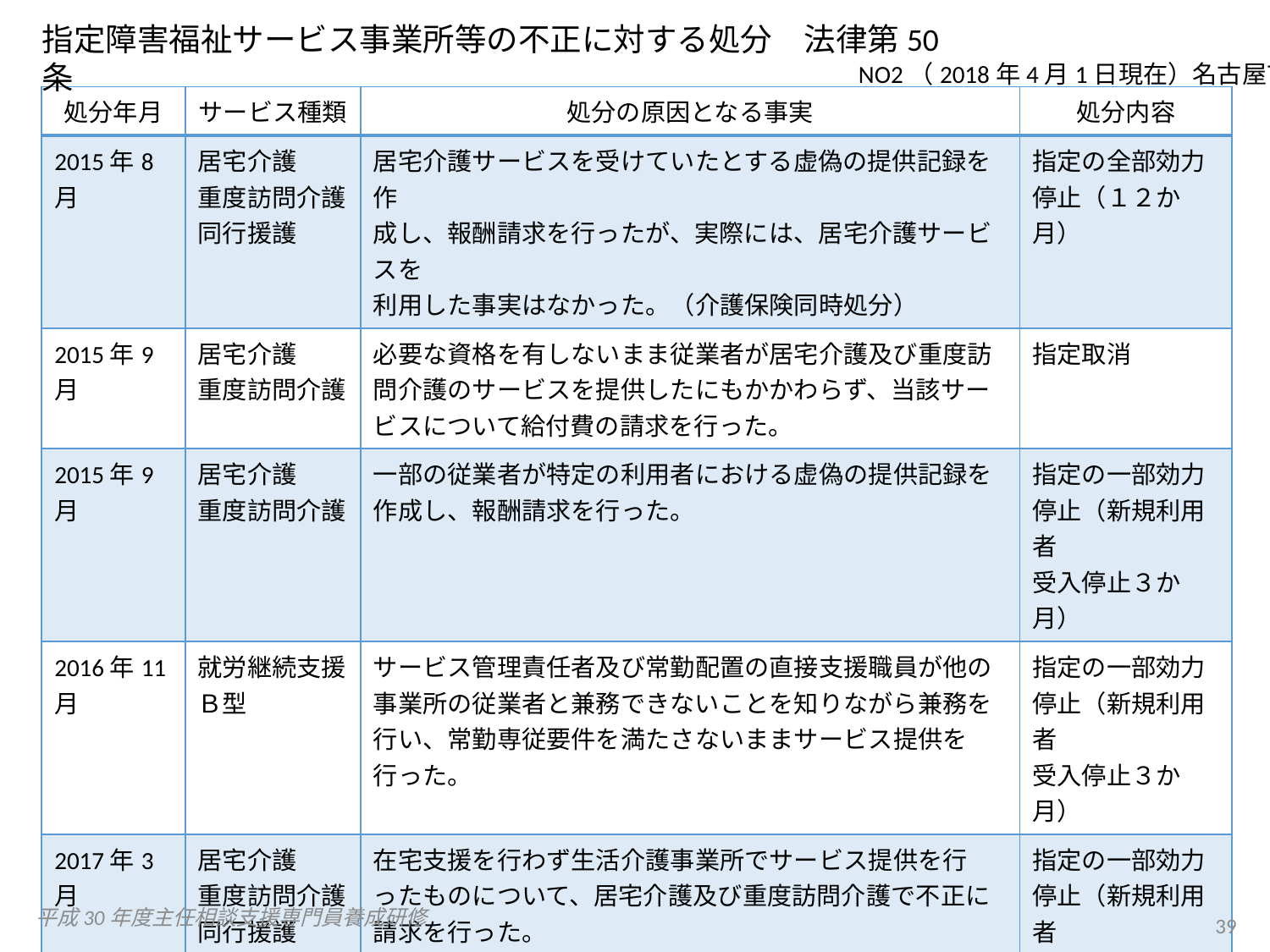

指定障害福祉サービス事業所等の不正に対する処分　法律第50条
NO2（2018年4月1日現在）名古屋市
| 処分年月 | サービス種類 | 処分の原因となる事実 | 処分内容 |
| --- | --- | --- | --- |
| 2015年8月 | 居宅介護 重度訪問介護 同行援護 | 居宅介護サービスを受けていたとする虚偽の提供記録を作 成し、報酬請求を行ったが、実際には、居宅介護サービスを 利用した事実はなかった。（介護保険同時処分） | 指定の全部効力 停止（１２か月） |
| 2015年9月 | 居宅介護 重度訪問介護 | 必要な資格を有しないまま従業者が居宅介護及び重度訪問介護のサービスを提供したにもかかわらず、当該サービスについて給付費の請求を行った。 | 指定取消 |
| 2015年9月 | 居宅介護 重度訪問介護 | 一部の従業者が特定の利用者における虚偽の提供記録を作成し、報酬請求を行った。 | 指定の一部効力 停止（新規利用者 受入停止３か月） |
| 2016年11月 | 就労継続支援Ｂ型 | サービス管理責任者及び常勤配置の直接支援職員が他の事業所の従業者と兼務できないことを知りながら兼務を行い、常勤専従要件を満たさないままサービス提供を行った。 | 指定の一部効力 停止（新規利用者 受入停止３か月） |
| 2017年3月 | 居宅介護 重度訪問介護 同行援護 行動援護 | 在宅支援を行わず生活介護事業所でサービス提供を行 ったものについて、居宅介護及び重度訪問介護で不正に 請求を行った。 | 指定の一部効力 停止（新規利用者 受入停止１２か 月） |
| 2017年3月 | 生活介護 | 生活介護のサービス管理責任者が、常勤専従で勤務しな ければならないことを指定当初から知っていたにもか かわらず兼務を行い、営業時間内に居宅介護及び重度訪 問介護のサービス提供を行っていた。 | 指定の一部効力 停止（新規利用者 受入停止１か月） |
平成30年度主任相談支援専門員養成研修
39